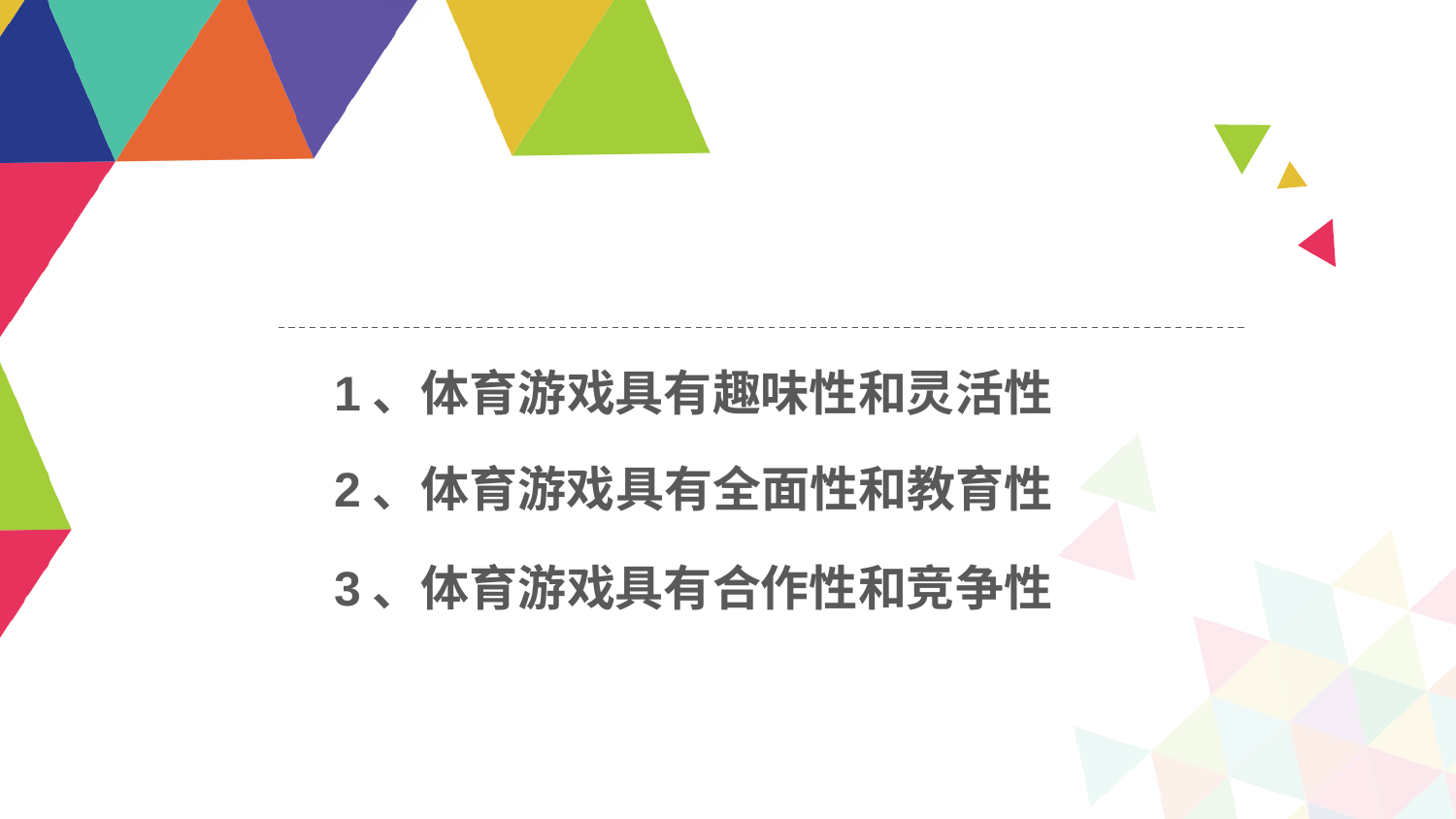

1、体育游戏具有趣味性和灵活性
2、体育游戏具有全面性和教育性
3、体育游戏具有合作性和竞争性